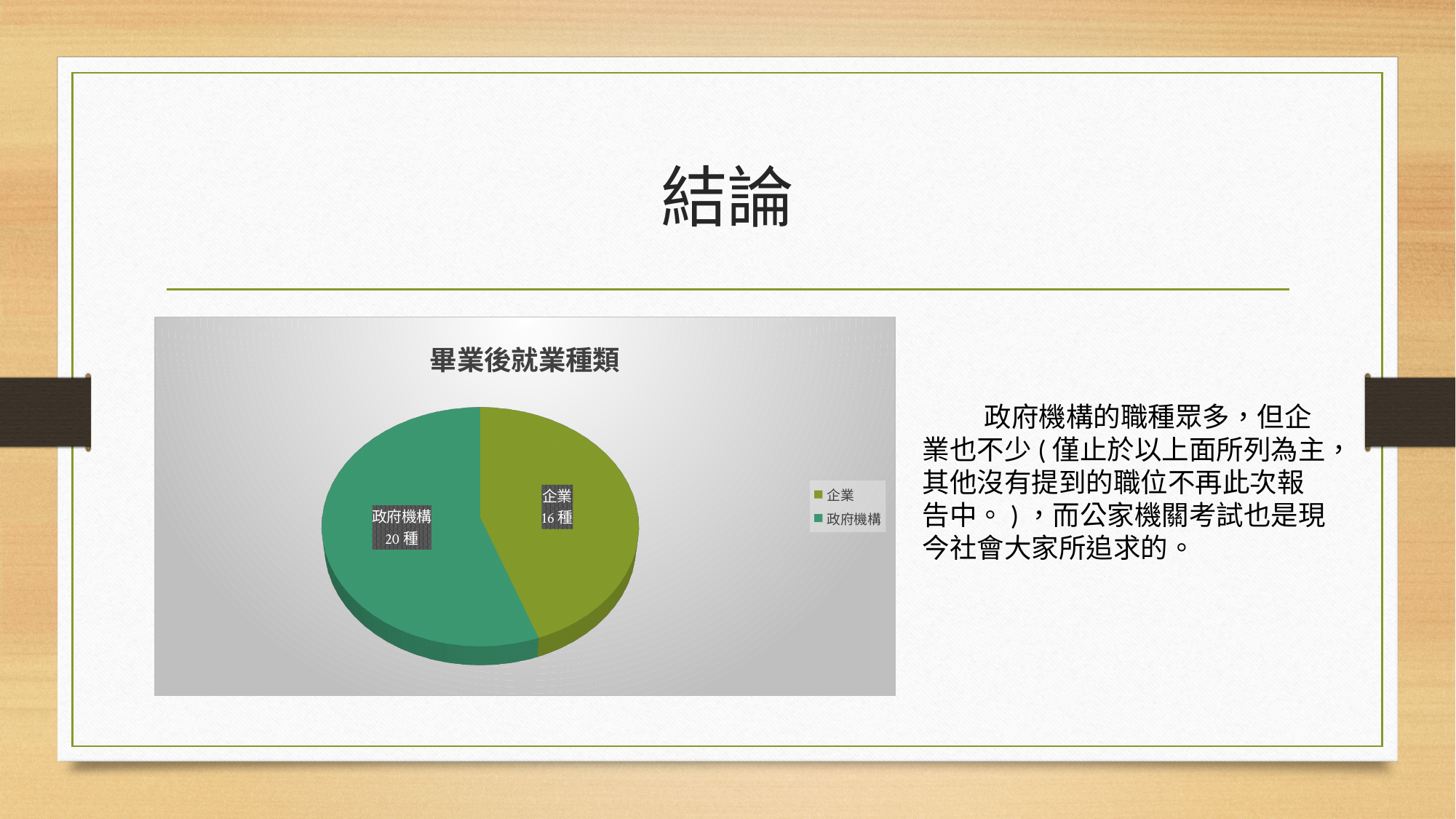

# 結論

[unsupported chart]

         政府機構的職種眾多，但企業也不少(僅止於以上面所列為主，其他沒有提到的職位不再此次報告中。)，而公家機關考試也是現今社會大家所追求的。